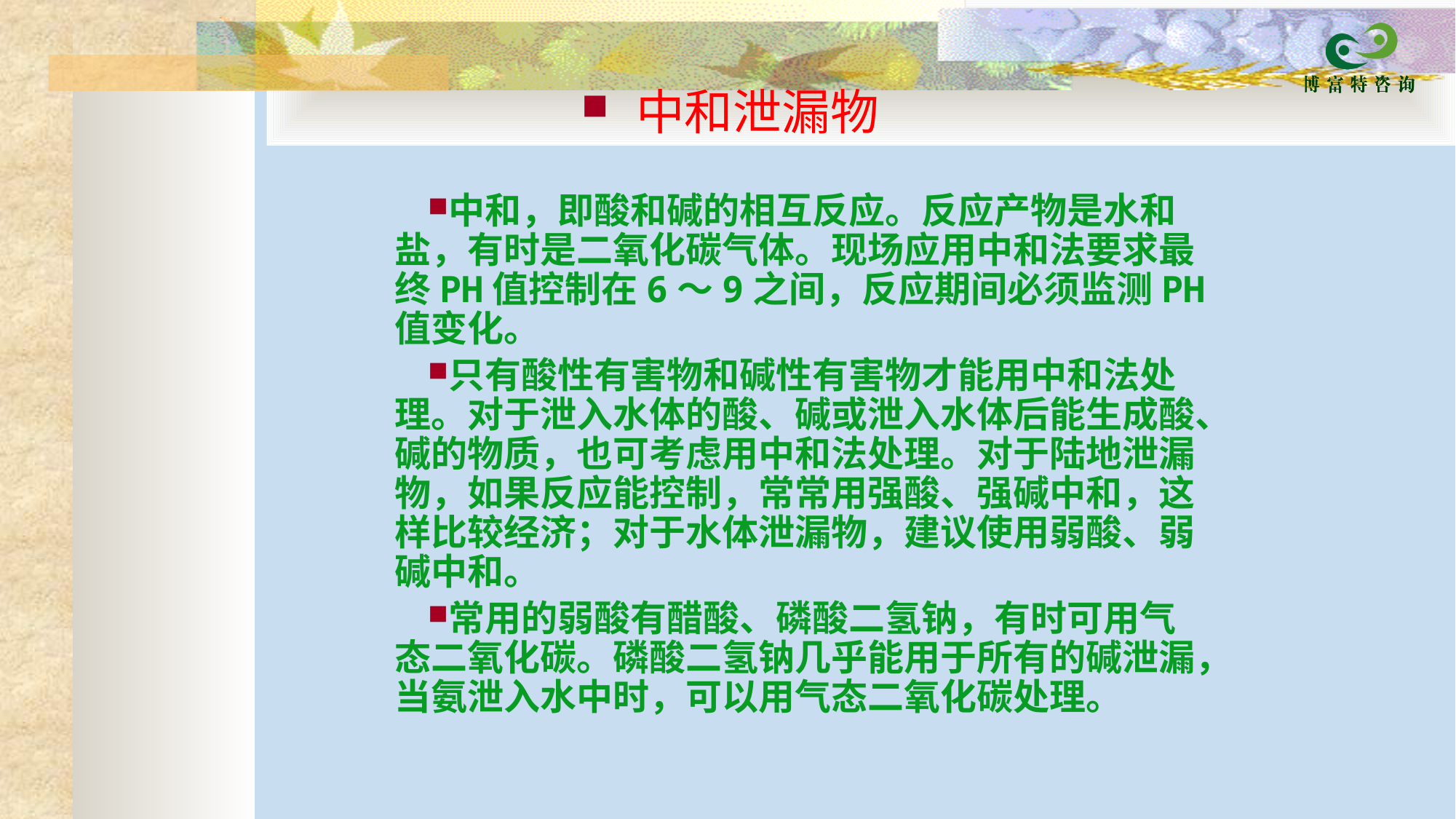

中和泄漏物
中和，即酸和碱的相互反应。反应产物是水和盐，有时是二氧化碳气体。现场应用中和法要求最终PH值控制在6～9之间，反应期间必须监测PH值变化。
只有酸性有害物和碱性有害物才能用中和法处理。对于泄入水体的酸、碱或泄入水体后能生成酸、碱的物质，也可考虑用中和法处理。对于陆地泄漏物，如果反应能控制，常常用强酸、强碱中和，这样比较经济；对于水体泄漏物，建议使用弱酸、弱碱中和。
常用的弱酸有醋酸、磷酸二氢钠，有时可用气态二氧化碳。磷酸二氢钠几乎能用于所有的碱泄漏，当氨泄入水中时，可以用气态二氧化碳处理。